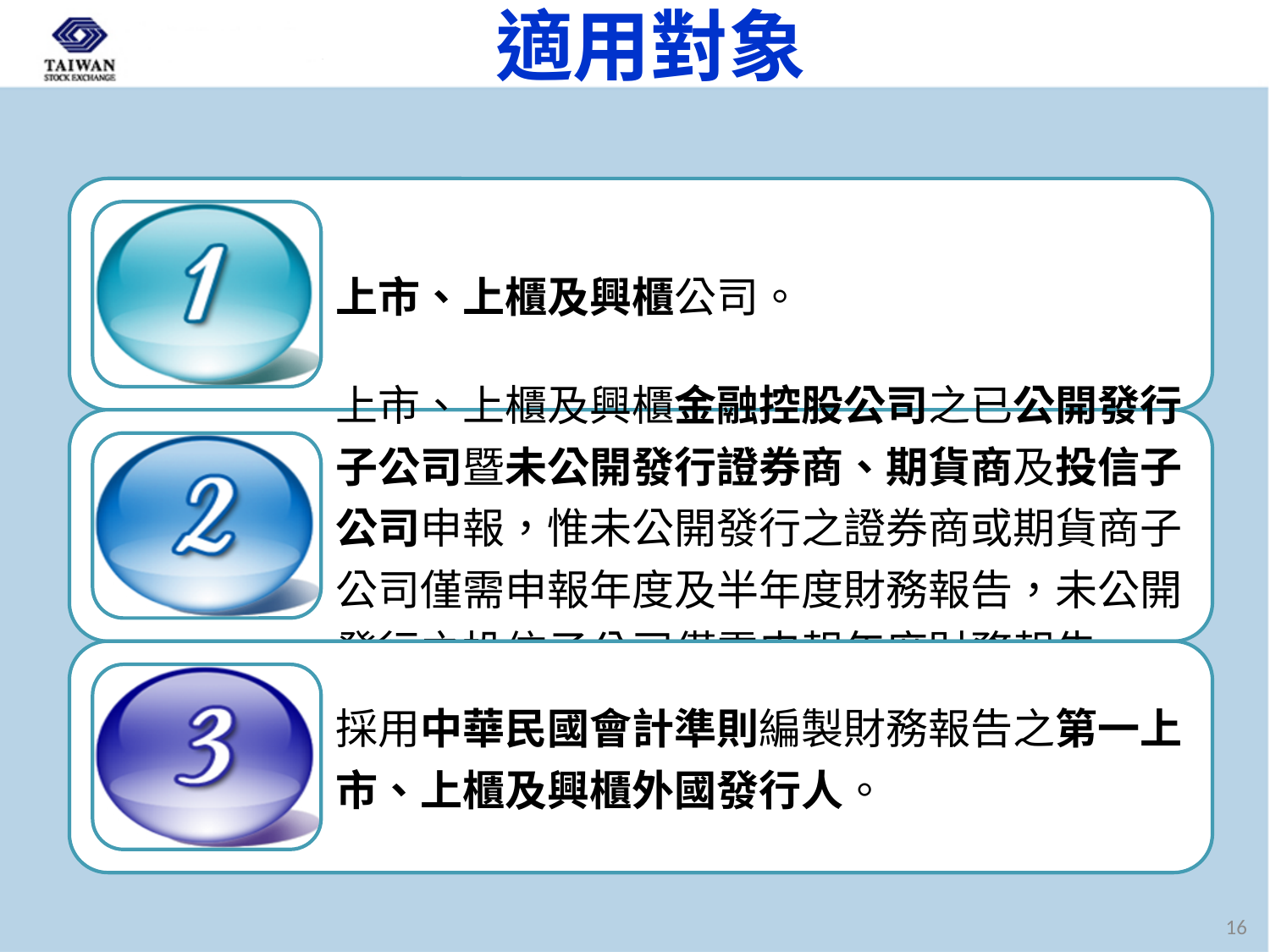

# 適用對象
採用中華民國會計準則編製財務報告之第一上市、上櫃及興櫃外國發行人。
上市、上櫃及興櫃金融控股公司之已公開發行子公司暨未公開發行證券商、期貨商及投信子公司申報，惟未公開發行之證券商或期貨商子公司僅需申報年度及半年度財務報告，未公開發行之投信子公司僅需申報年度財務報告。
上市、上櫃及興櫃公司。
16